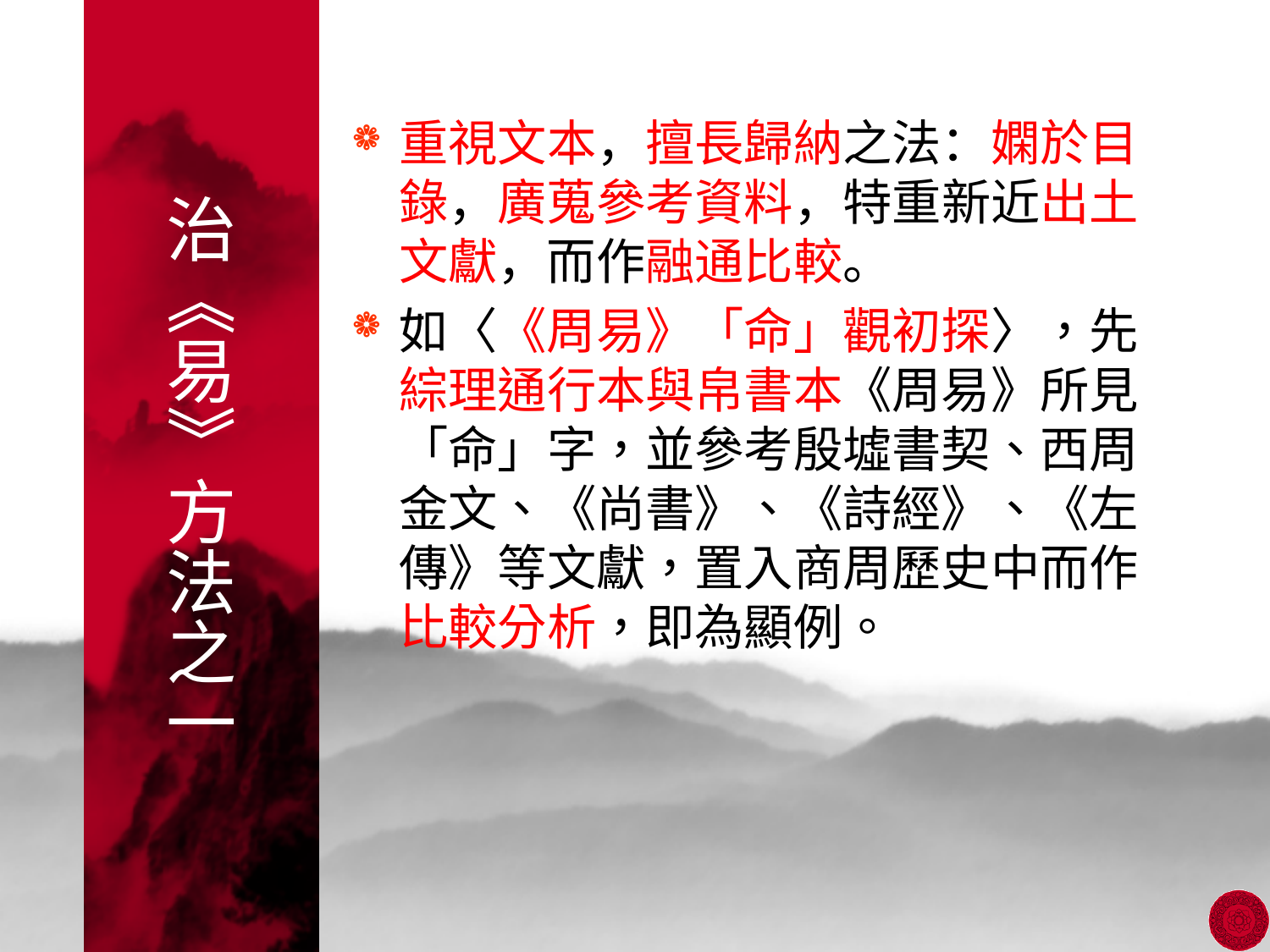

重視文本，擅長歸納之法：嫻於目錄，廣蒐參考資料，特重新近出土文獻，而作融通比較。
如〈《周易》「命」觀初探〉，先綜理通行本與帛書本《周易》所見「命」字，並參考殷墟書契、西周金文、《尚書》、《詩經》、《左傳》等文獻，置入商周歷史中而作比較分析，即為顯例。
# 治《易》方法之一